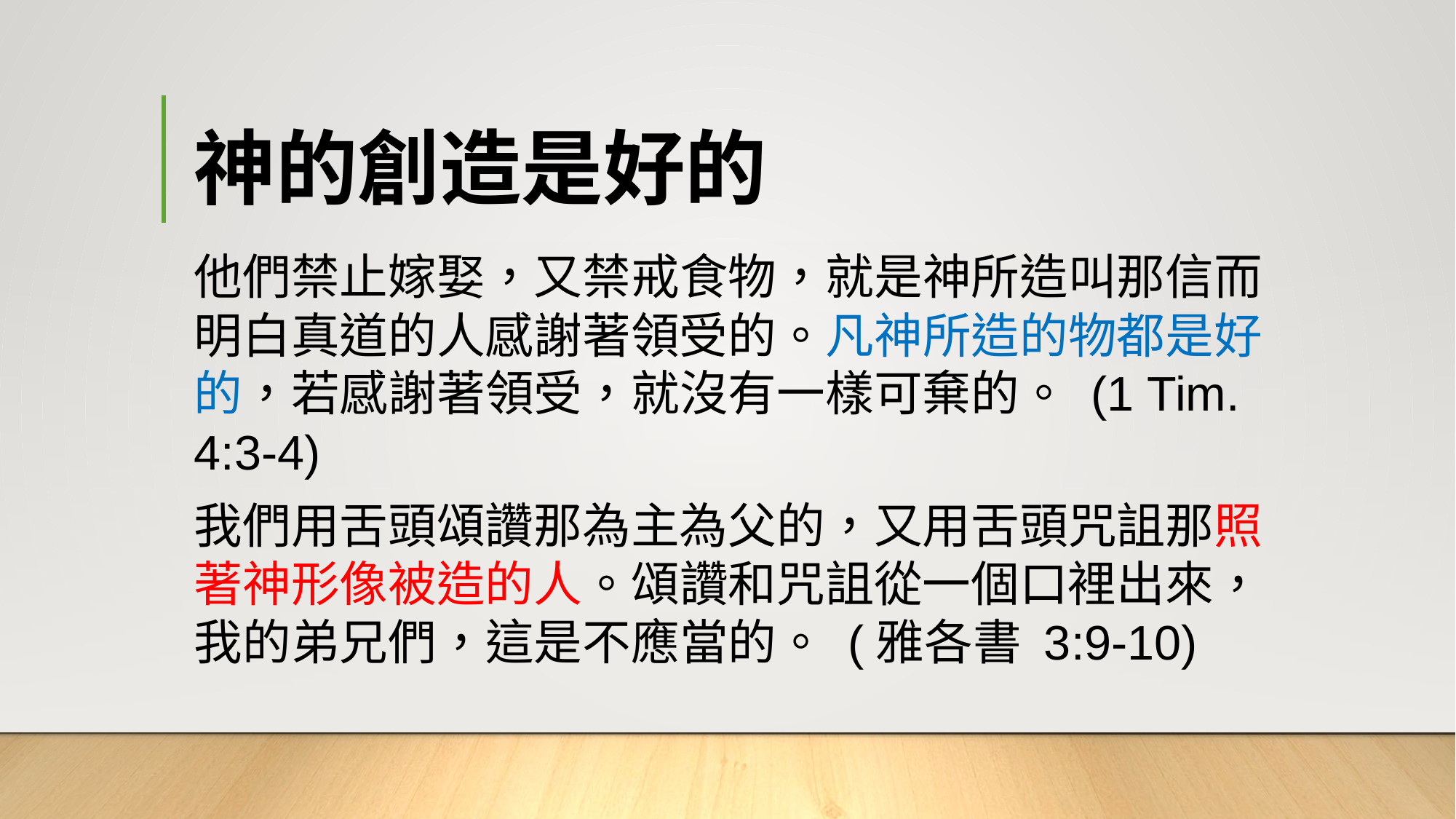

# 神的創造是好的
他們禁止嫁娶，又禁戒食物，就是神所造叫那信而明白真道的人感謝著領受的。凡神所造的物都是好的，若感謝著領受，就沒有一樣可棄的。 (1 Tim. 4:3-4)
我們用舌頭頌讚那為主為父的，又用舌頭咒詛那照著神形像被造的人。頌讚和咒詛從一個口裡出來，我的弟兄們，這是不應當的。 (雅各書 3:9-10)